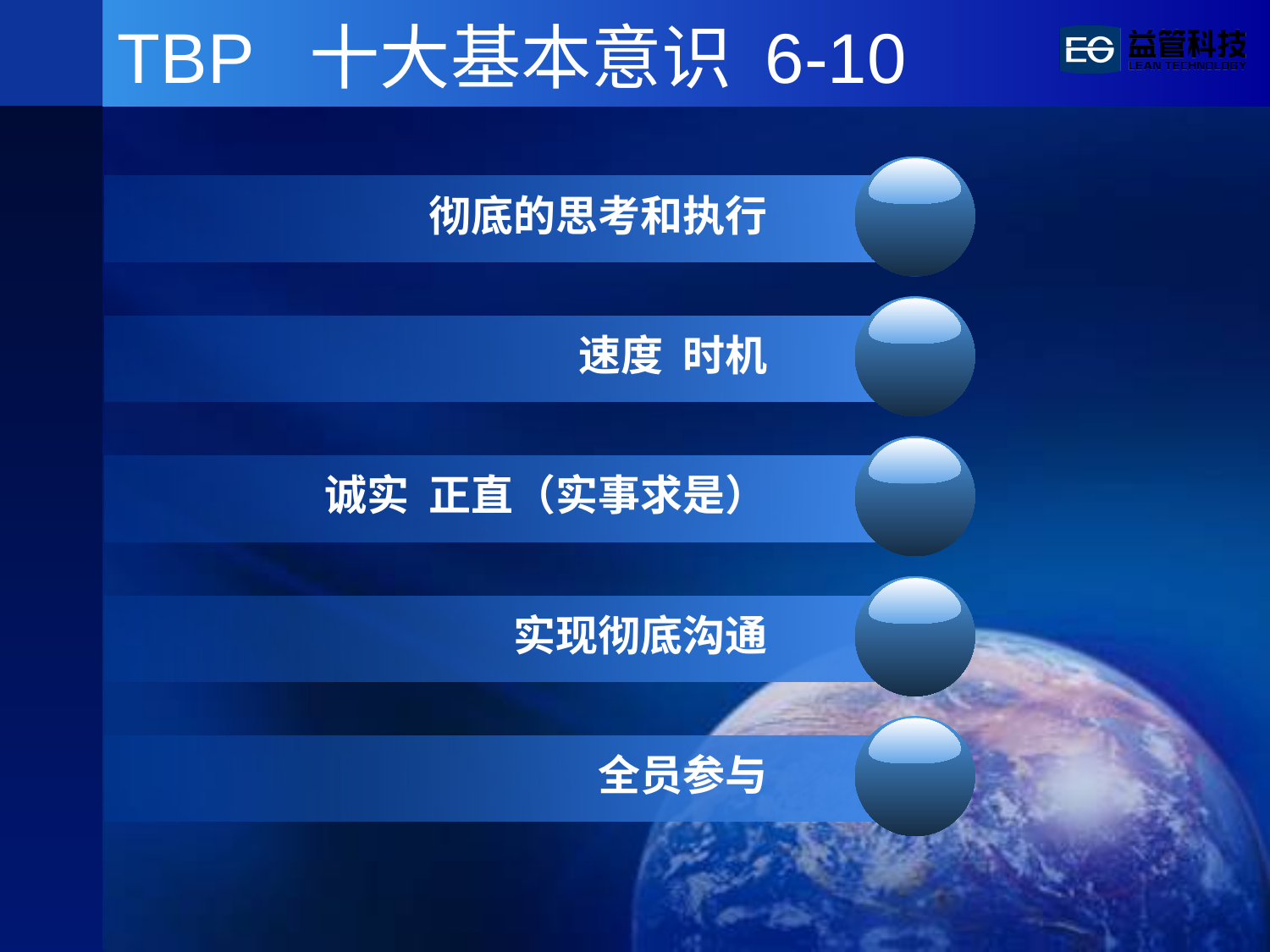

# TBP  十大基本意识 6-10

彻底的思考和执行

速度  时机

诚实  正直（实事求是）

实现彻底沟通

全员参与